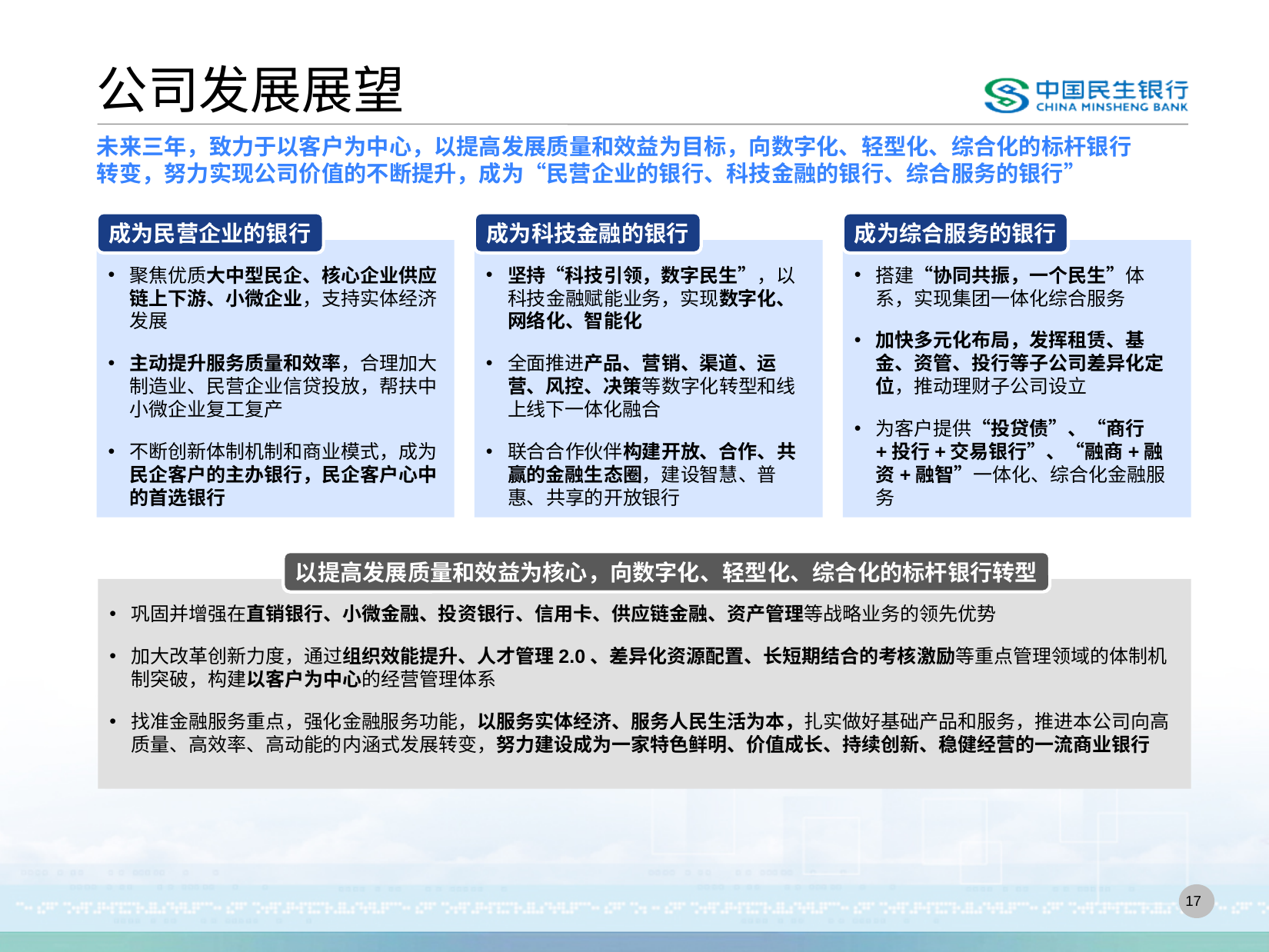

# 公司发展展望
未来三年，致力于以客户为中心，以提高发展质量和效益为目标，向数字化、轻型化、综合化的标杆银行
转变，努力实现公司价值的不断提升，成为“民营企业的银行、科技金融的银行、综合服务的银行”
成为民营企业的银行
成为科技金融的银行
成为综合服务的银行
聚焦优质大中型民企、核心企业供应链上下游、小微企业，支持实体经济发展
主动提升服务质量和效率，合理加大制造业、民营企业信贷投放，帮扶中小微企业复工复产
不断创新体制机制和商业模式，成为民企客户的主办银行，民企客户心中的首选银行
坚持“科技引领，数字民生”，以科技金融赋能业务，实现数字化、网络化、智能化
全面推进产品、营销、渠道、运营、风控、决策等数字化转型和线上线下一体化融合
联合合作伙伴构建开放、合作、共赢的金融生态圈，建设智慧、普惠、共享的开放银行
搭建“协同共振，一个民生”体系，实现集团一体化综合服务
加快多元化布局，发挥租赁、基金、资管、投行等子公司差异化定位，推动理财子公司设立
为客户提供“投贷债”、“商行+投行+交易银行”、“融商+融资+融智”一体化、综合化金融服务

以提高发展质量和效益为核心，向数字化、轻型化、综合化的标杆银行转型
巩固并增强在直销银行、小微金融、投资银行、信用卡、供应链金融、资产管理等战略业务的领先优势
加大改革创新力度，通过组织效能提升、人才管理2.0、差异化资源配置、长短期结合的考核激励等重点管理领域的体制机制突破，构建以客户为中心的经营管理体系
找准金融服务重点，强化金融服务功能，以服务实体经济、服务人民生活为本，扎实做好基础产品和服务，推进本公司向高质量、高效率、高动能的内涵式发展转变，努力建设成为一家特色鲜明、价值成长、持续创新、稳健经营的一流商业银行
17